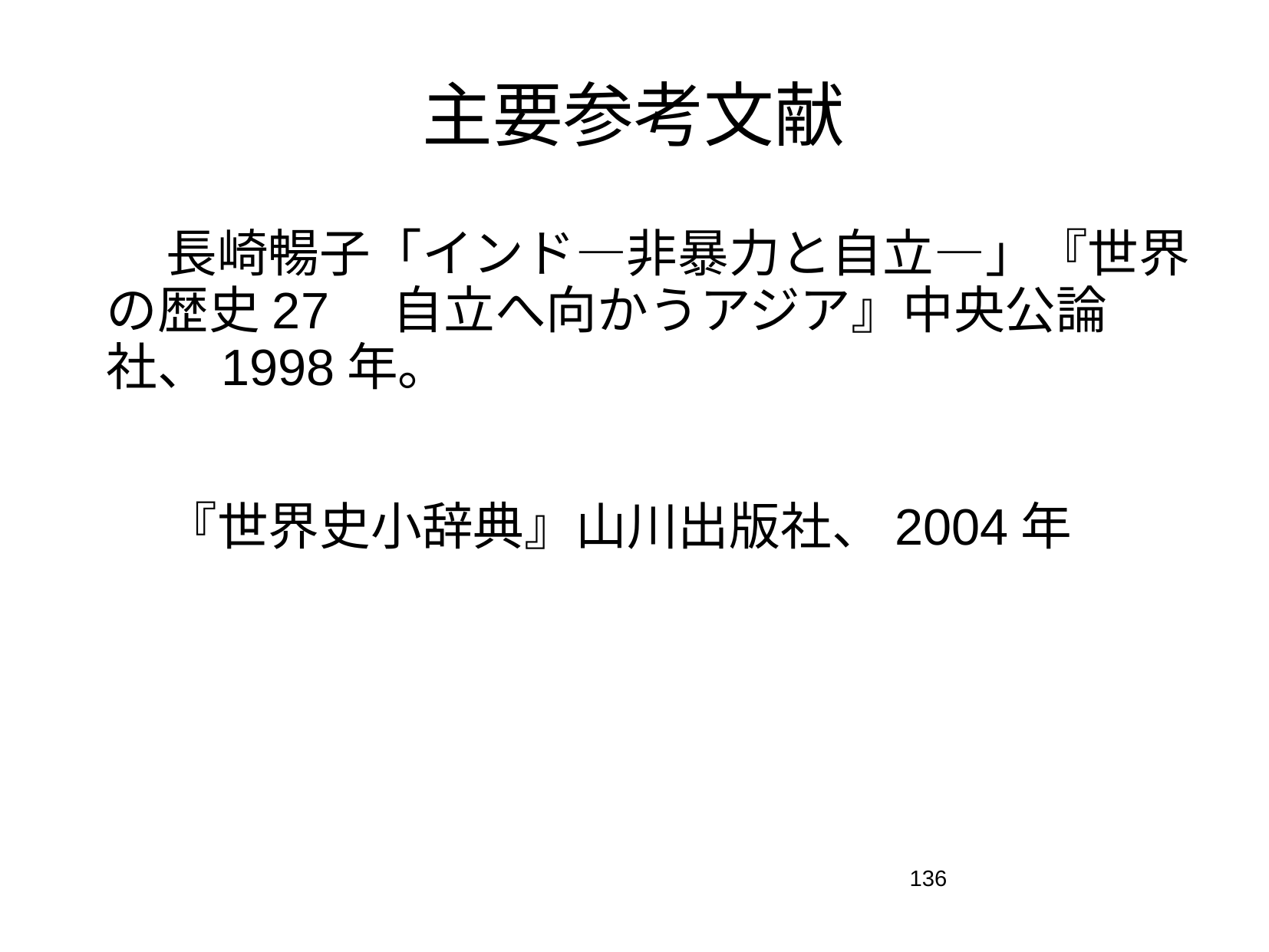

# 主要参考文献
　　長崎暢子「インド―非暴力と自立―」『世界の歴史27　自立へ向かうアジア』中央公論社、1998年。

　　『世界史小辞典』山川出版社、2004年

136